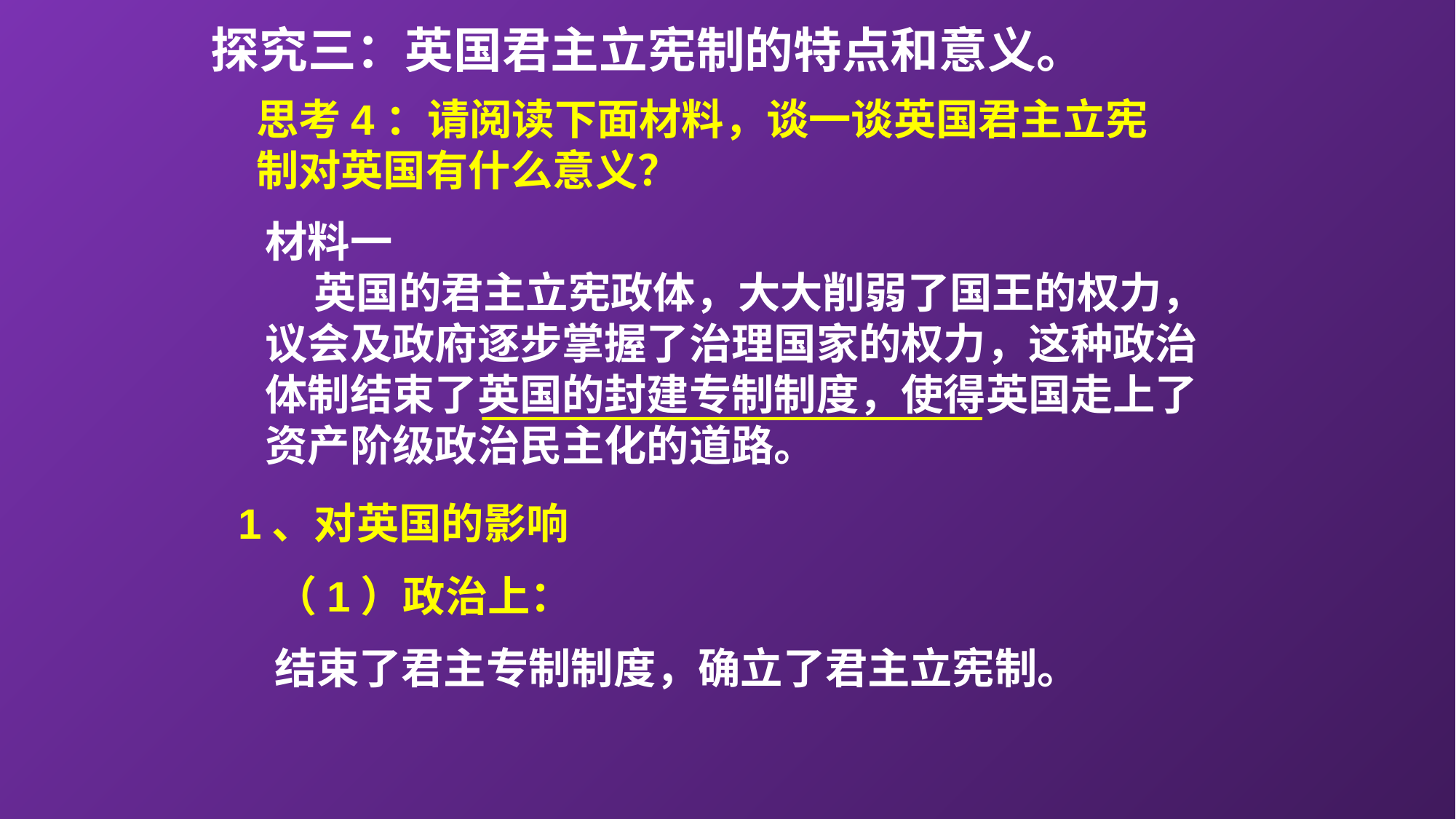

探究三：英国君主立宪制的特点和意义。
思考4：请阅读下面材料，谈一谈英国君主立宪制对英国有什么意义？
材料一
    英国的君主立宪政体，大大削弱了国王的权力，议会及政府逐步掌握了治理国家的权力，这种政治体制结束了英国的封建专制制度，使得英国走上了资产阶级政治民主化的道路。

1、对英国的影响
（1）政治上：
结束了君主专制制度，确立了君主立宪制。